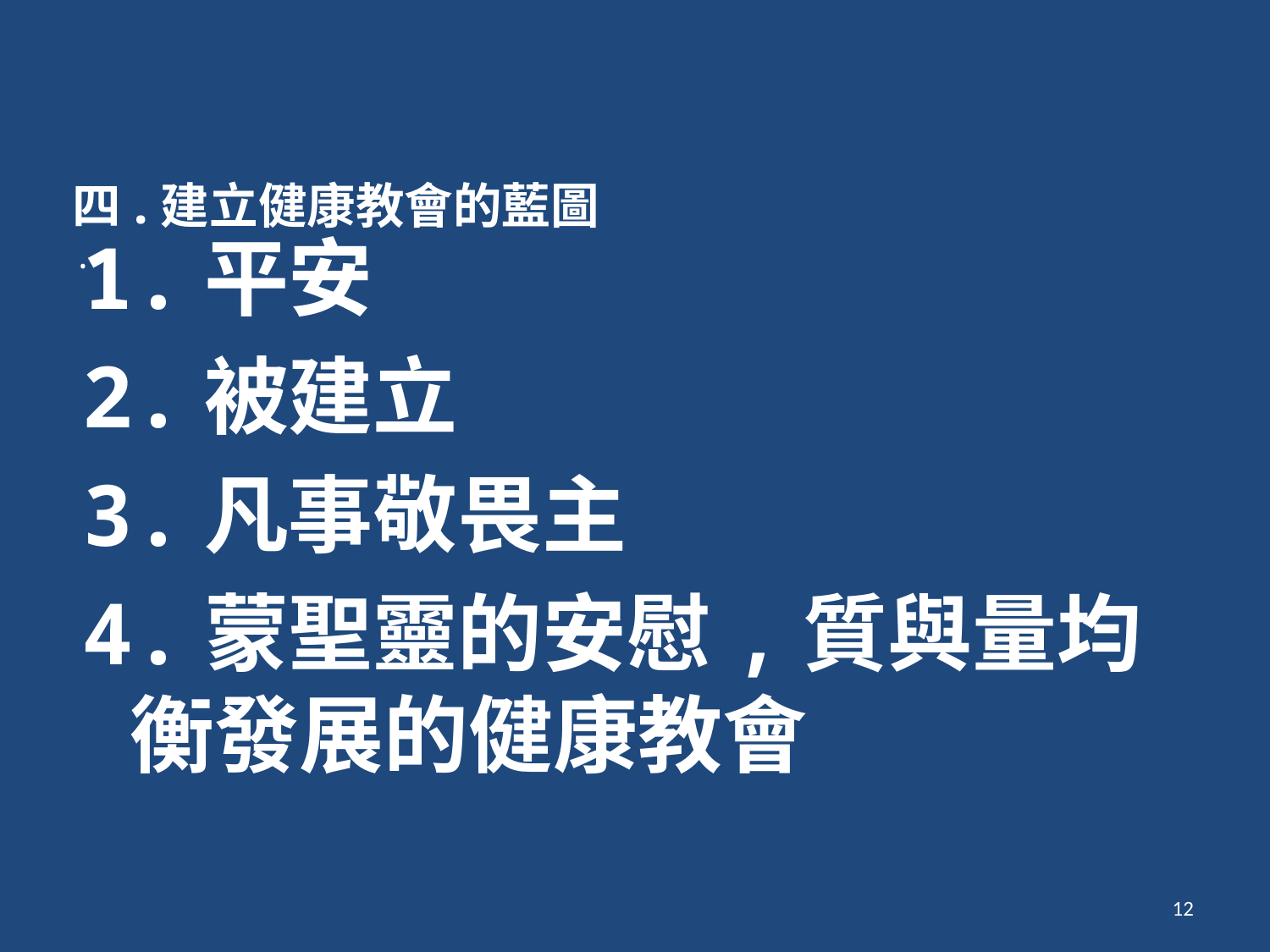

# 四.建立健康教會的藍圖
.

1.平安
2.被建立
3.凡事敬畏主
4.蒙聖靈的安慰,質與量均衡發展的健康教會

12